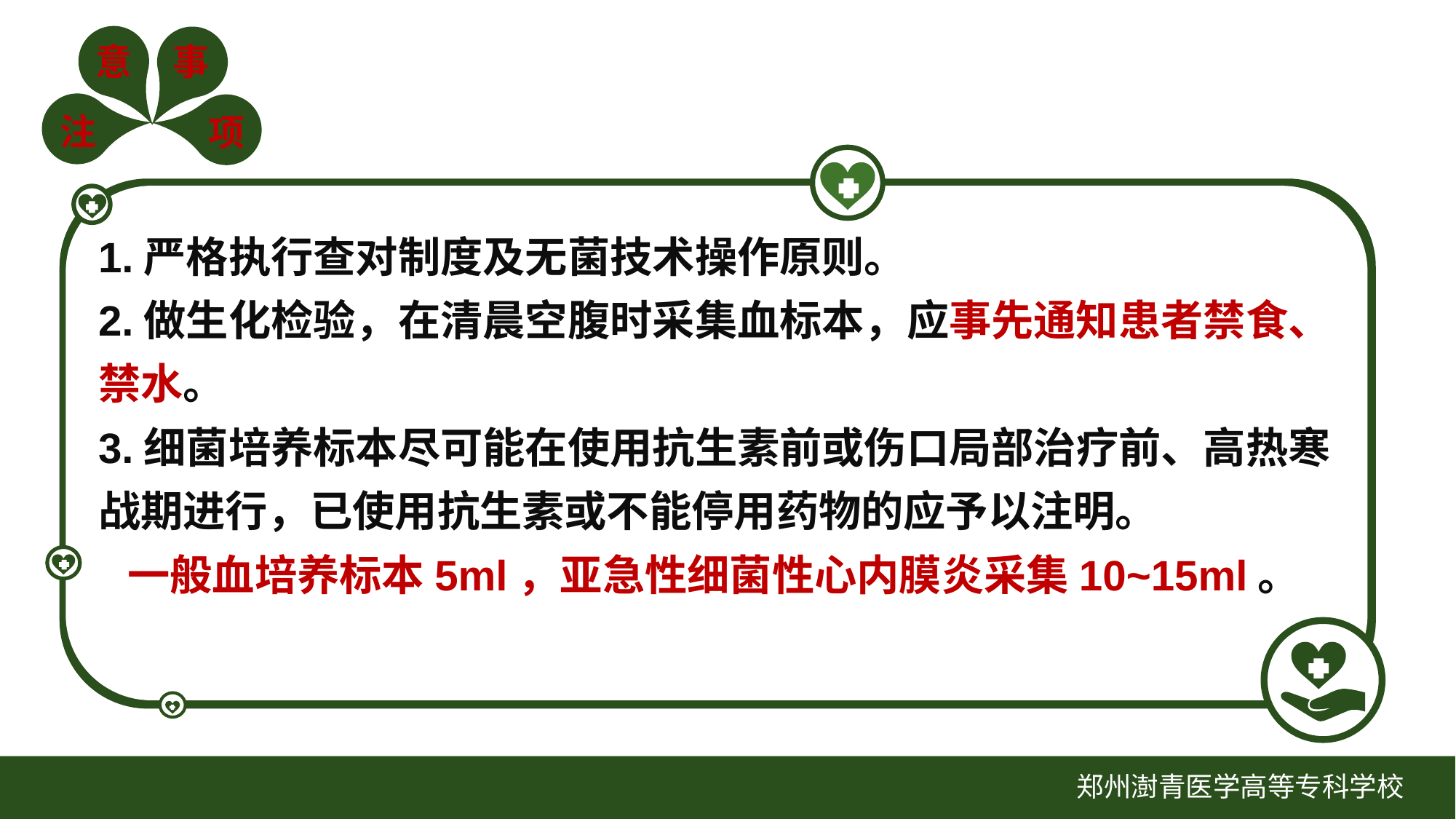

1.严格执行查对制度及无菌技术操作原则。
2.做生化检验，在清晨空腹时采集血标本，应事先通知患者禁食、禁水。
3.细菌培养标本尽可能在使用抗生素前或伤口局部治疗前、高热寒战期进行，已使用抗生素或不能停用药物的应予以注明。
  一般血培养标本5ml，亚急性细菌性心内膜炎采集10~15ml。
郑州澍青医学高等专科学校